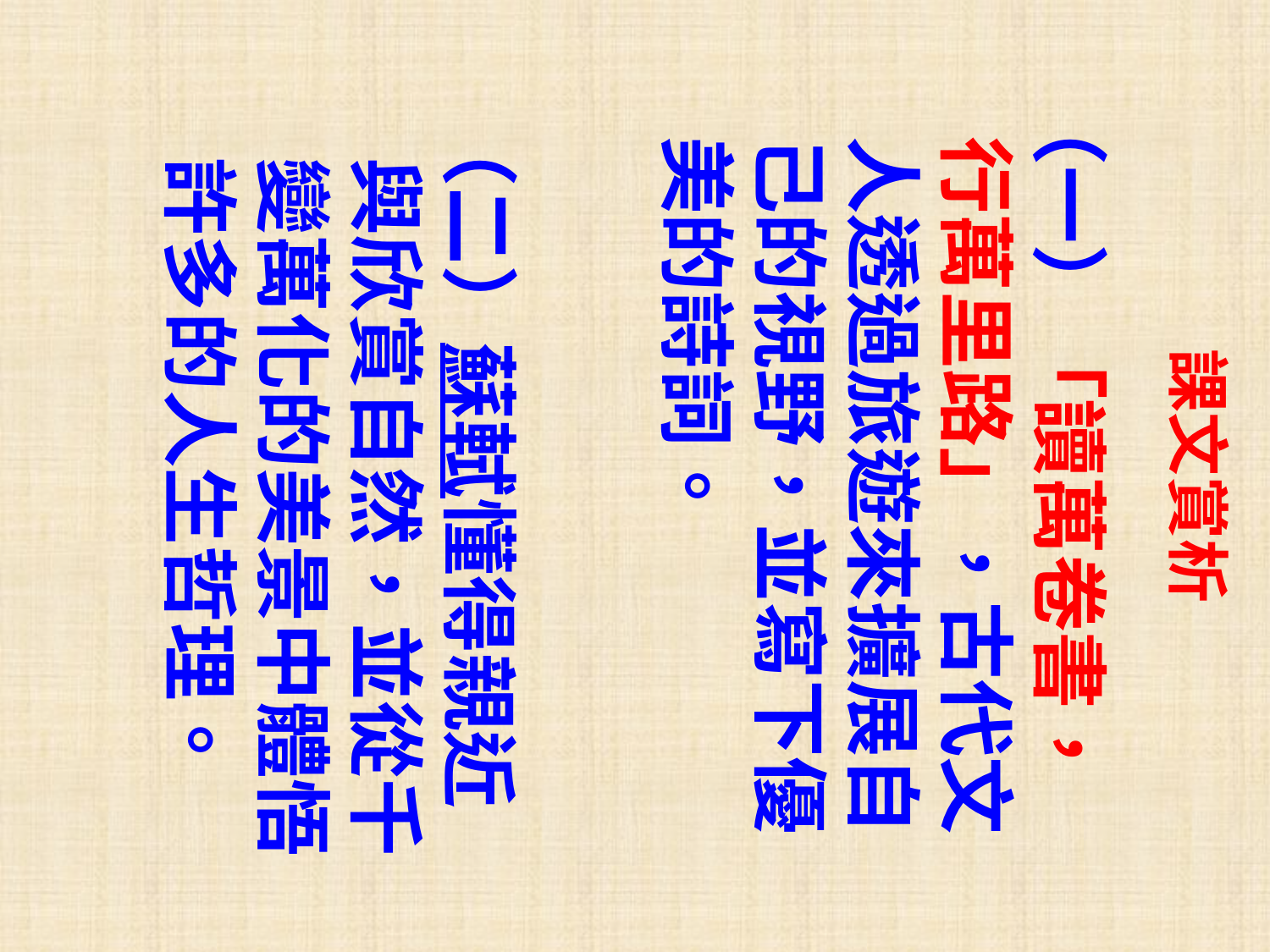

（一）「讀萬卷書，行萬里路」，古代文人透過旅遊來擴展自己的視野，並寫下優美的詩詞。
課文賞析
（二）蘇軾懂得親近與欣賞自然，並從千變萬化的美景中體悟許多的人生哲理。